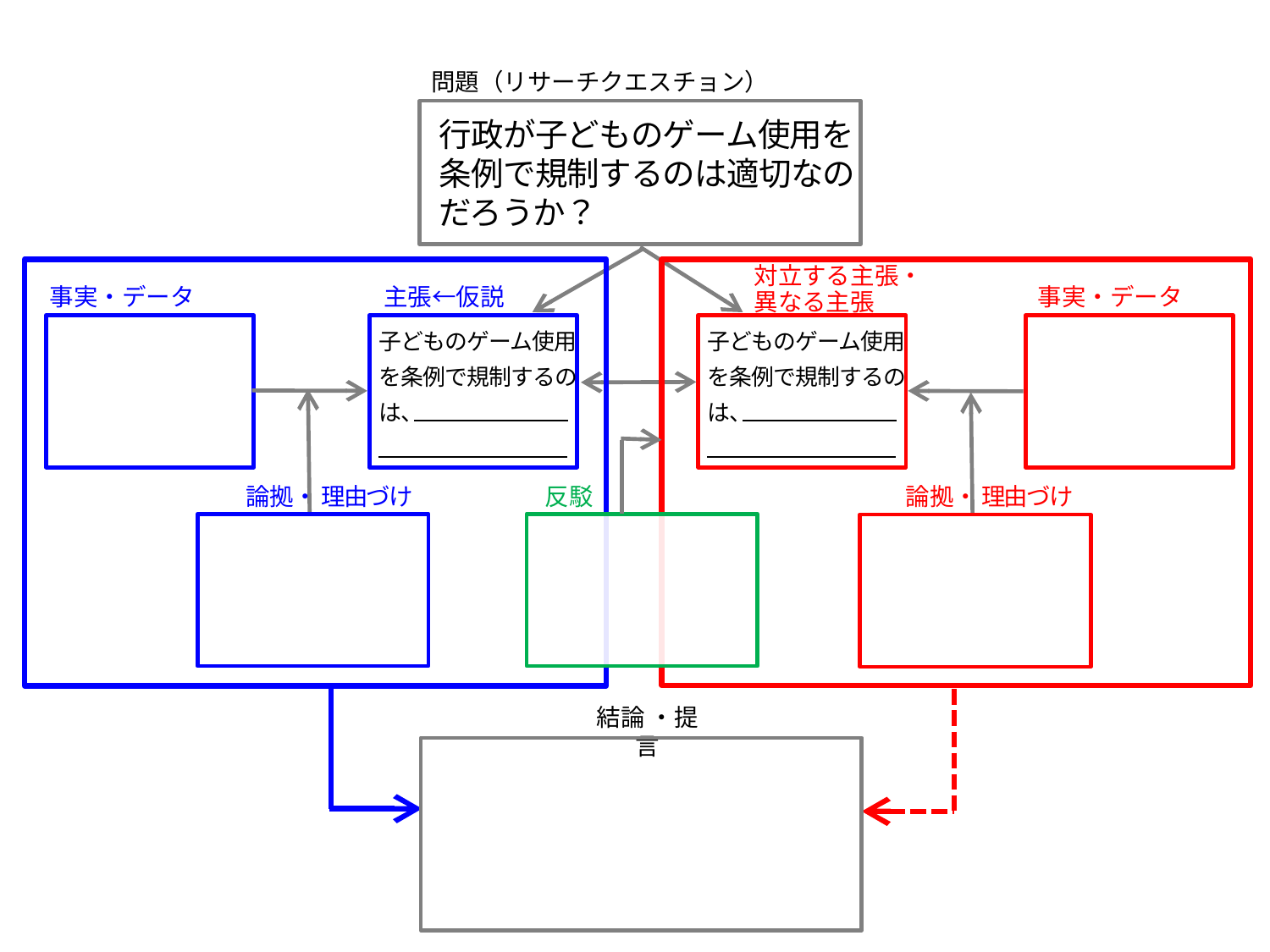

問題（リサーチクエスチョン）
行政が子どものゲーム使用を
条例で規制するのは適切なのだろうか？
対立する主張・
異なる主張

事実・データ
事実・データ
主張←仮説

子どものゲーム使用を条例で規制するのは、
子どものゲーム使用を条例で規制するのは、

論拠・理由づけ
反駁
論拠・理由づけ

結論・提言